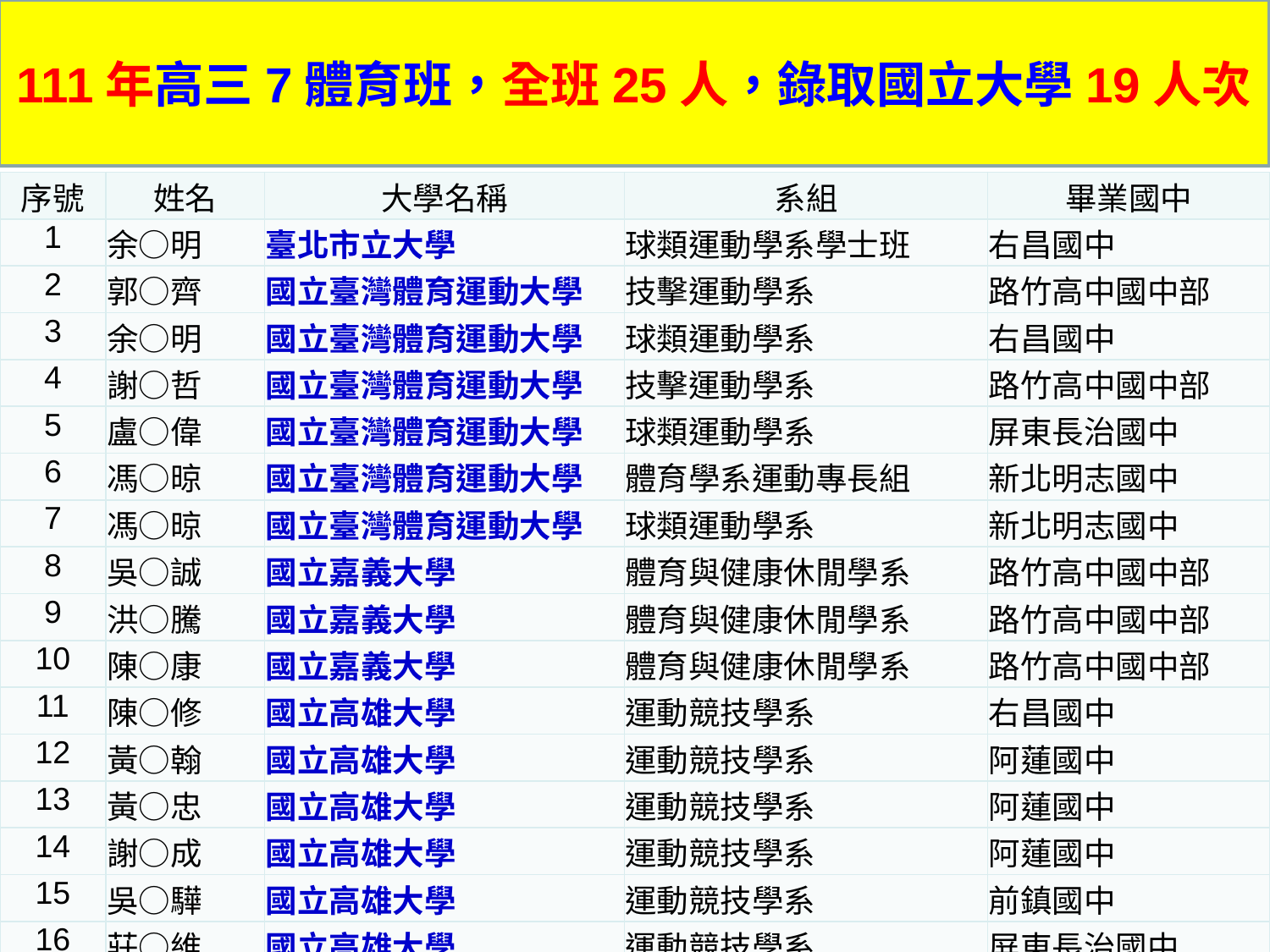

111年高三7體育班，全班25人，錄取國立大學19人次
| 序號 | 姓名 | 大學名稱 | 系組 | 畢業國中 |
| --- | --- | --- | --- | --- |
| 1 | 余○明 | 臺北市立大學 | 球類運動學系學士班 | 右昌國中 |
| 2 | 郭○齊 | 國立臺灣體育運動大學 | 技擊運動學系 | 路竹高中國中部 |
| 3 | 余○明 | 國立臺灣體育運動大學 | 球類運動學系 | 右昌國中 |
| 4 | 謝○哲 | 國立臺灣體育運動大學 | 技擊運動學系 | 路竹高中國中部 |
| 5 | 盧○偉 | 國立臺灣體育運動大學 | 球類運動學系 | 屏東長治國中 |
| 6 | 馮○晾 | 國立臺灣體育運動大學 | 體育學系運動專長組 | 新北明志國中 |
| 7 | 馮○晾 | 國立臺灣體育運動大學 | 球類運動學系 | 新北明志國中 |
| 8 | 吳○誠 | 國立嘉義大學 | 體育與健康休閒學系 | 路竹高中國中部 |
| 9 | 洪○騰 | 國立嘉義大學 | 體育與健康休閒學系 | 路竹高中國中部 |
| 10 | 陳○康 | 國立嘉義大學 | 體育與健康休閒學系 | 路竹高中國中部 |
| 11 | 陳○修 | 國立高雄大學 | 運動競技學系 | 右昌國中 |
| 12 | 黃○翰 | 國立高雄大學 | 運動競技學系 | 阿蓮國中 |
| 13 | 黃○忠 | 國立高雄大學 | 運動競技學系 | 阿蓮國中 |
| 14 | 謝○成 | 國立高雄大學 | 運動競技學系 | 阿蓮國中 |
| 15 | 吳○驊 | 國立高雄大學 | 運動競技學系 | 前鎮國中 |
| 16 | 莊○維 | 國立高雄大學 | 運動競技學系 | 屏東長治國中 |
| 17 | 盧○偉 | 國立高雄大學 | 運動競技學系 | 屏東長治國中 |
| 18 | 黃○竣 | 國立高雄大學 | 運動競技學系 | 新竹縣博愛國中 |
| 19 | 莊○維 | 國立屏東大學 | 體育學系 | 屏東長治國中 |